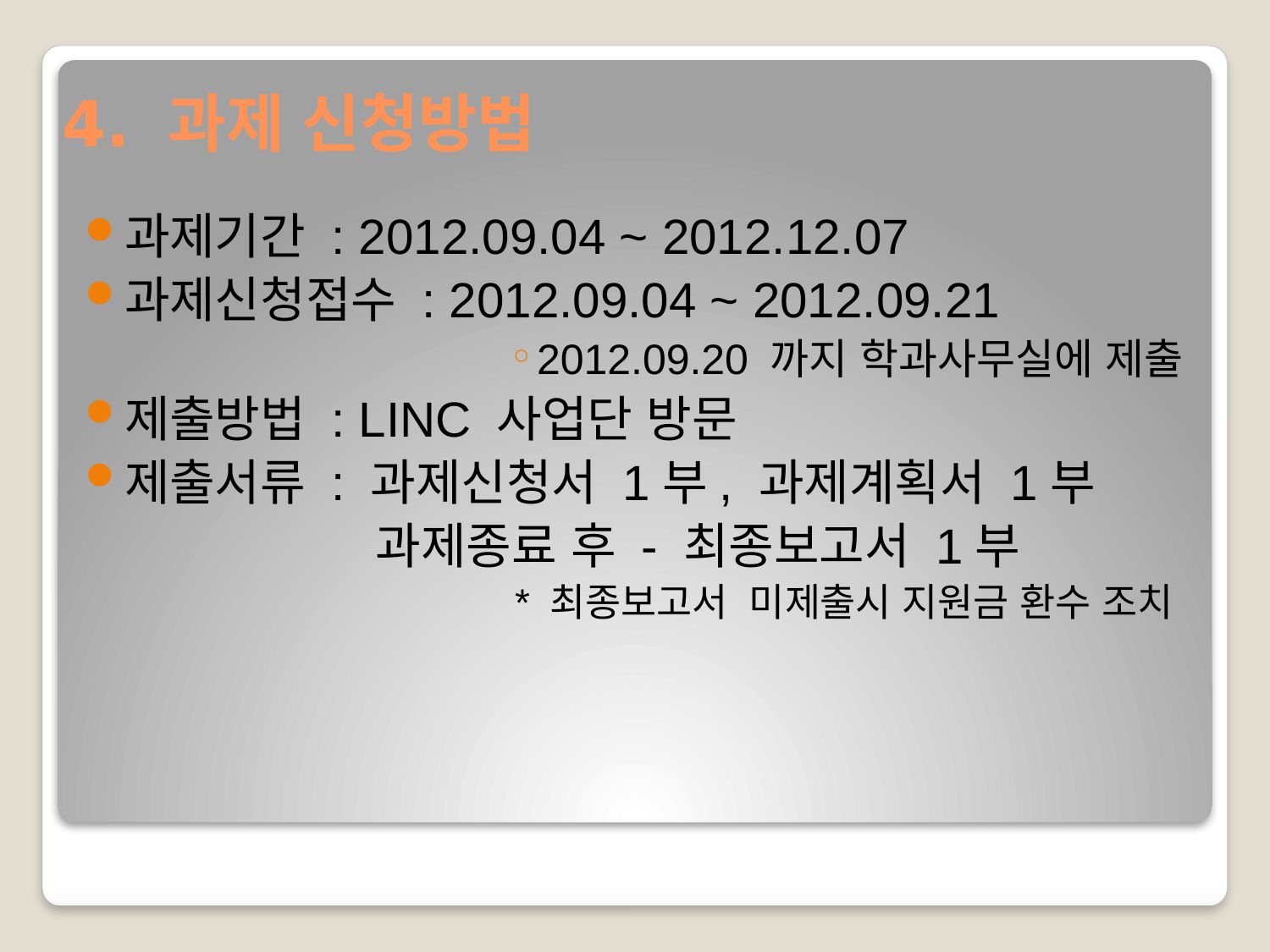

# 4. 과제 신청방법
과제기간 : 2012.09.04 ~ 2012.12.07
과제신청접수 : 2012.09.04 ~ 2012.09.21
2012.09.20 까지 학과사무실에 제출
제출방법 : LINC 사업단 방문
제출서류 : 과제신청서 1부, 과제계획서 1부
	 		과제종료 후 - 최종보고서 1부
* 최종보고서  미제출시 지원금 환수 조치